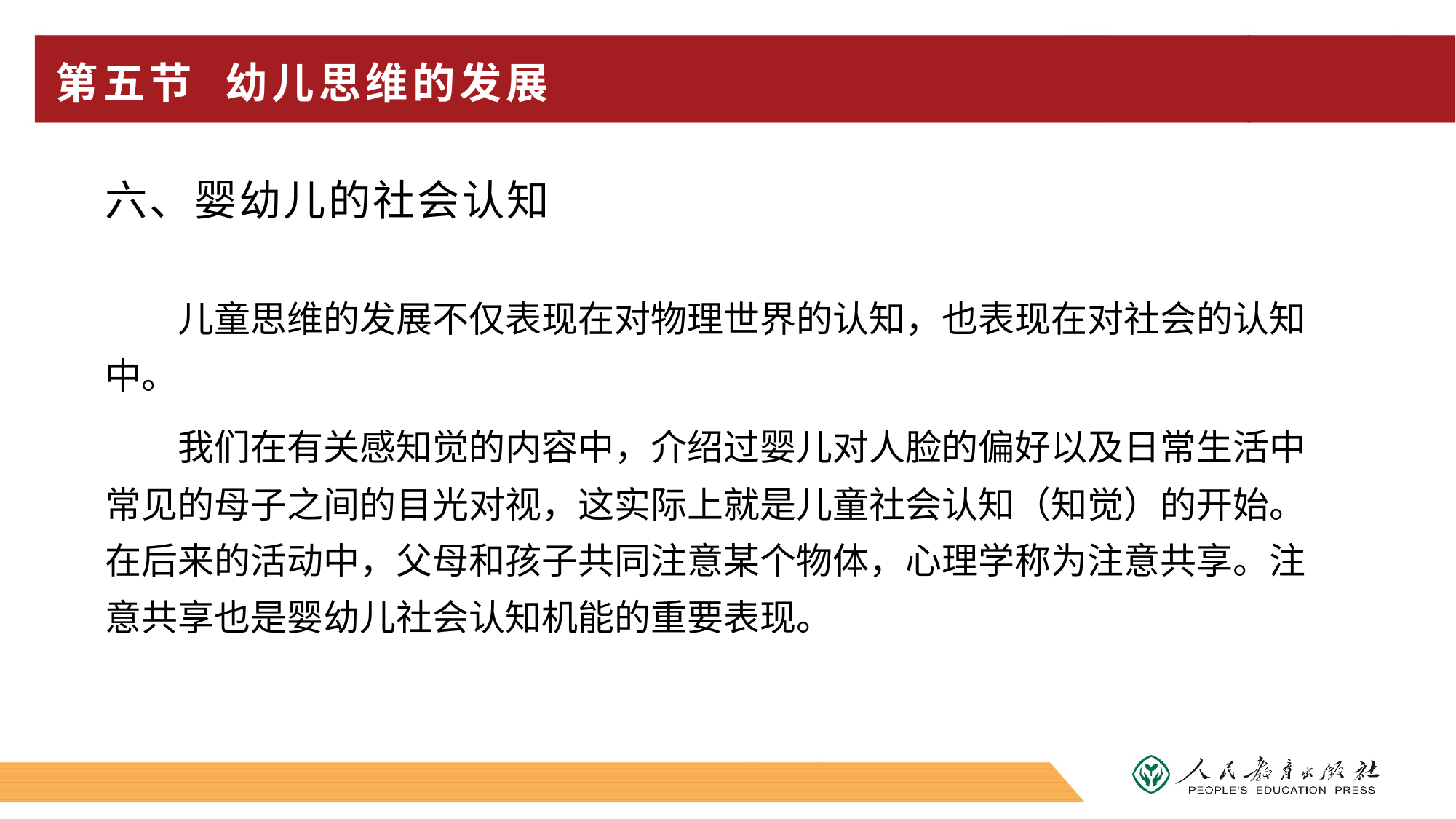

# 第五节  幼儿思维的发展
六、婴幼儿的社会认知
儿童思维的发展不仅表现在对物理世界的认知，也表现在对社会的认知中。
我们在有关感知觉的内容中，介绍过婴儿对人脸的偏好以及日常生活中常见的母子之间的目光对视，这实际上就是儿童社会认知（知觉）的开始。在后来的活动中，父母和孩子共同注意某个物体，心理学称为注意共享。注意共享也是婴幼儿社会认知机能的重要表现。